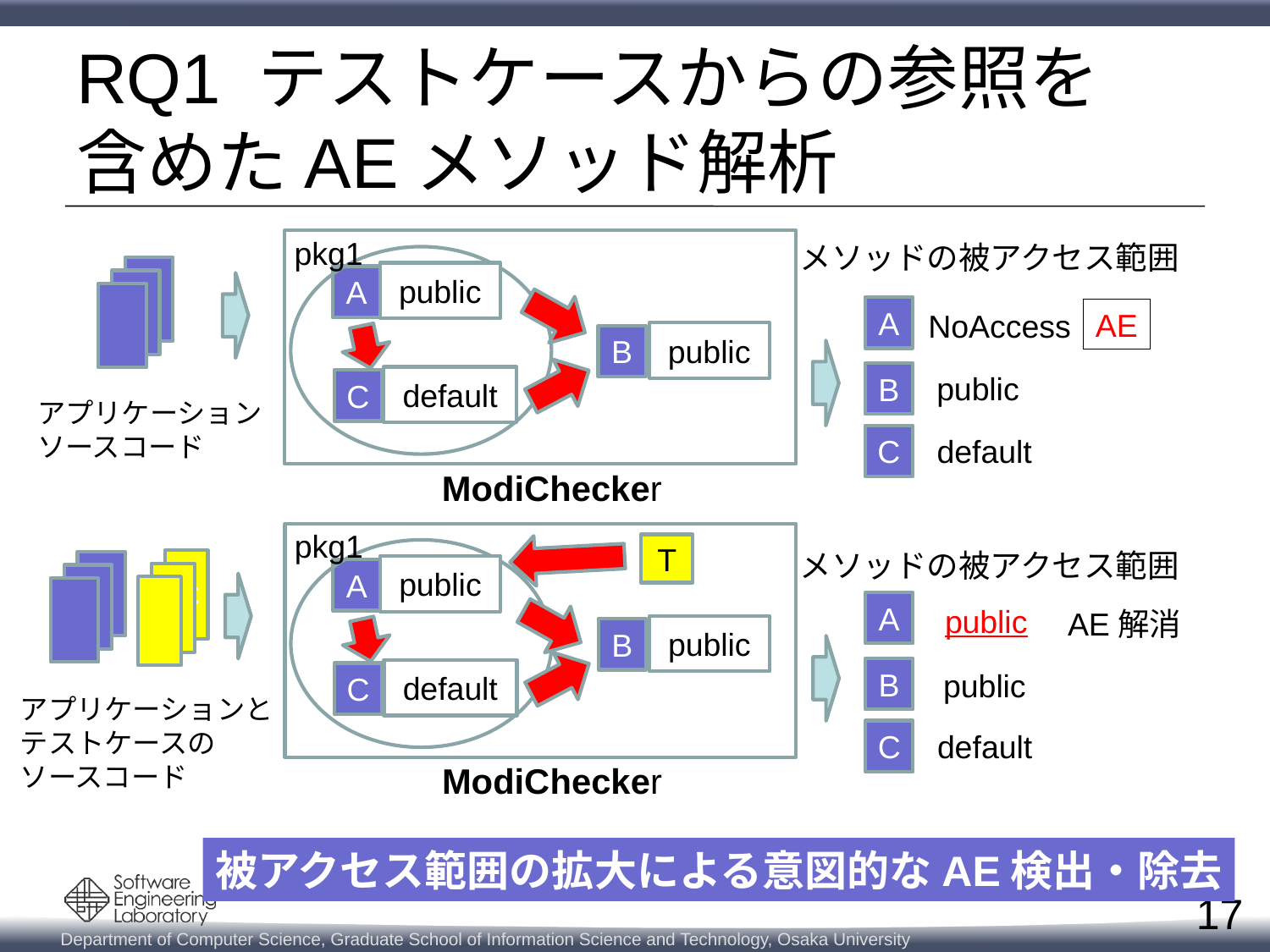

# RQ1 テストケースからの参照を 含めたAEメソッド解析
pkg1

メソッドの被アクセス範囲

C
public
A

A
AE
NoAccess
public

B

public
B
default
C
アプリケーション
ソースコード
C
default
ModiChecker
pkg1

T
メソッドの被アクセス範囲

C
C
public
A

A
 public
AE解消

public

B

B
public
default
C
アプリケーションと
テストケースの
ソースコード
C
default
ModiChecker
被アクセス範囲の拡大による意図的なAE検出・除去
17